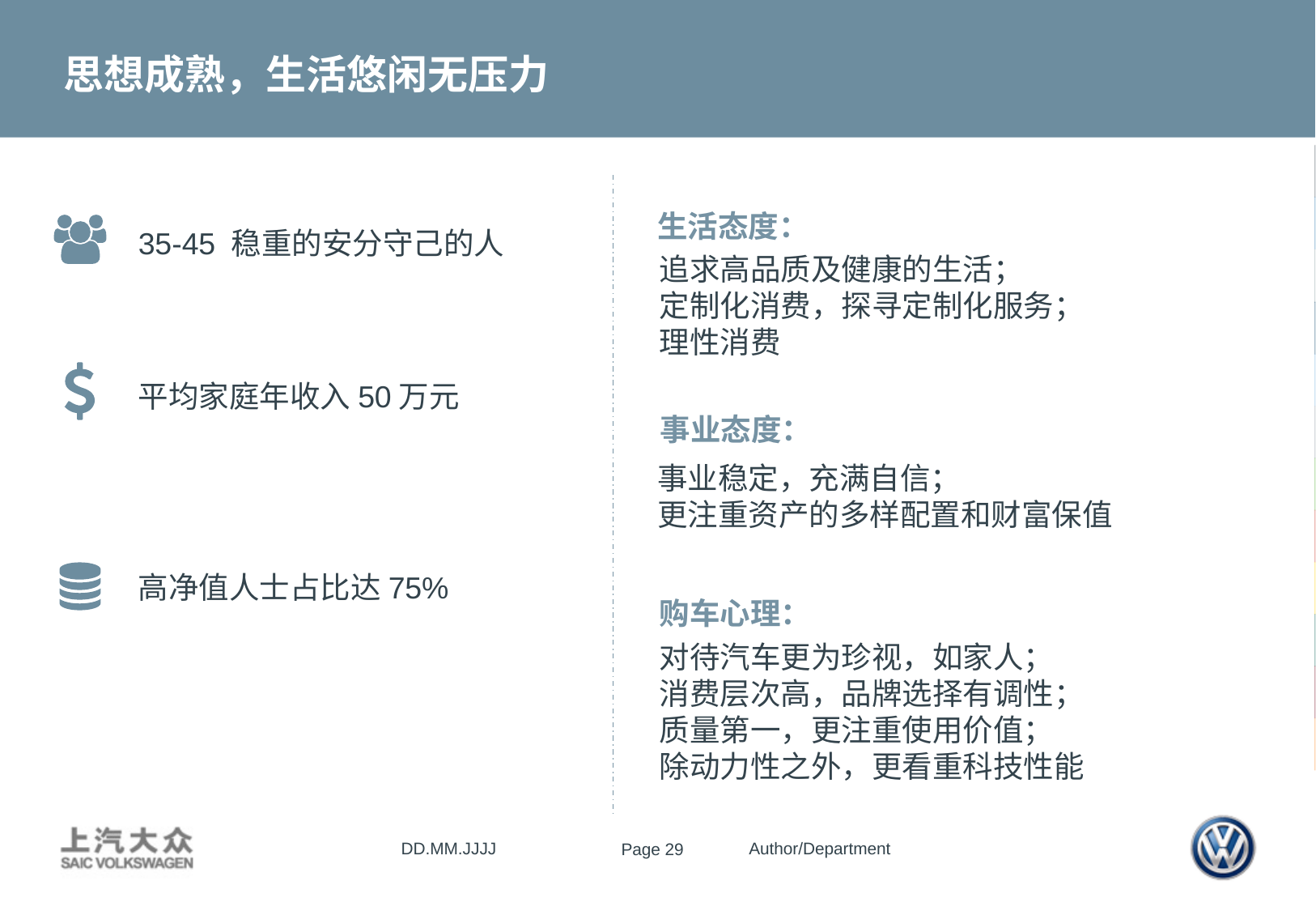

思想成熟，生活悠闲无压力
生活态度：

35-45 稳重的安分守己的人
追求高品质及健康的生活；
定制化消费，探寻定制化服务；
理性消费

平均家庭年收入50万元
事业态度：
事业稳定，充满自信；
更注重资产的多样配置和财富保值

高净值人士占比达75%
购车心理：
对待汽车更为珍视，如家人；
消费层次高，品牌选择有调性；
质量第一，更注重使用价值；
除动力性之外，更看重科技性能
DD.MM.JJJJ
Page 29
Author/Department